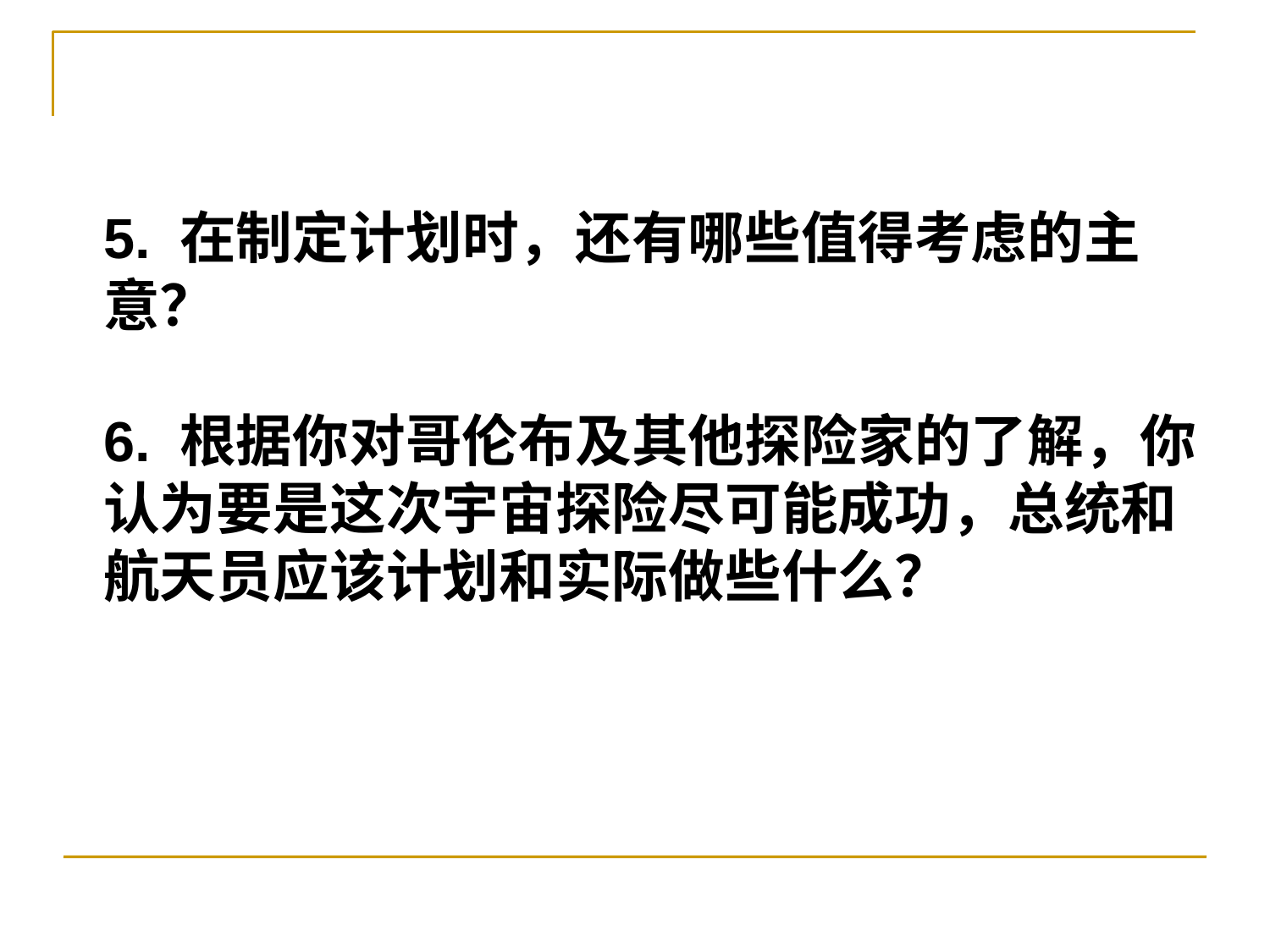

5. 在制定计划时，还有哪些值得考虑的主意？

6. 根据你对哥伦布及其他探险家的了解，你认为要是这次宇宙探险尽可能成功，总统和航天员应该计划和实际做些什么？